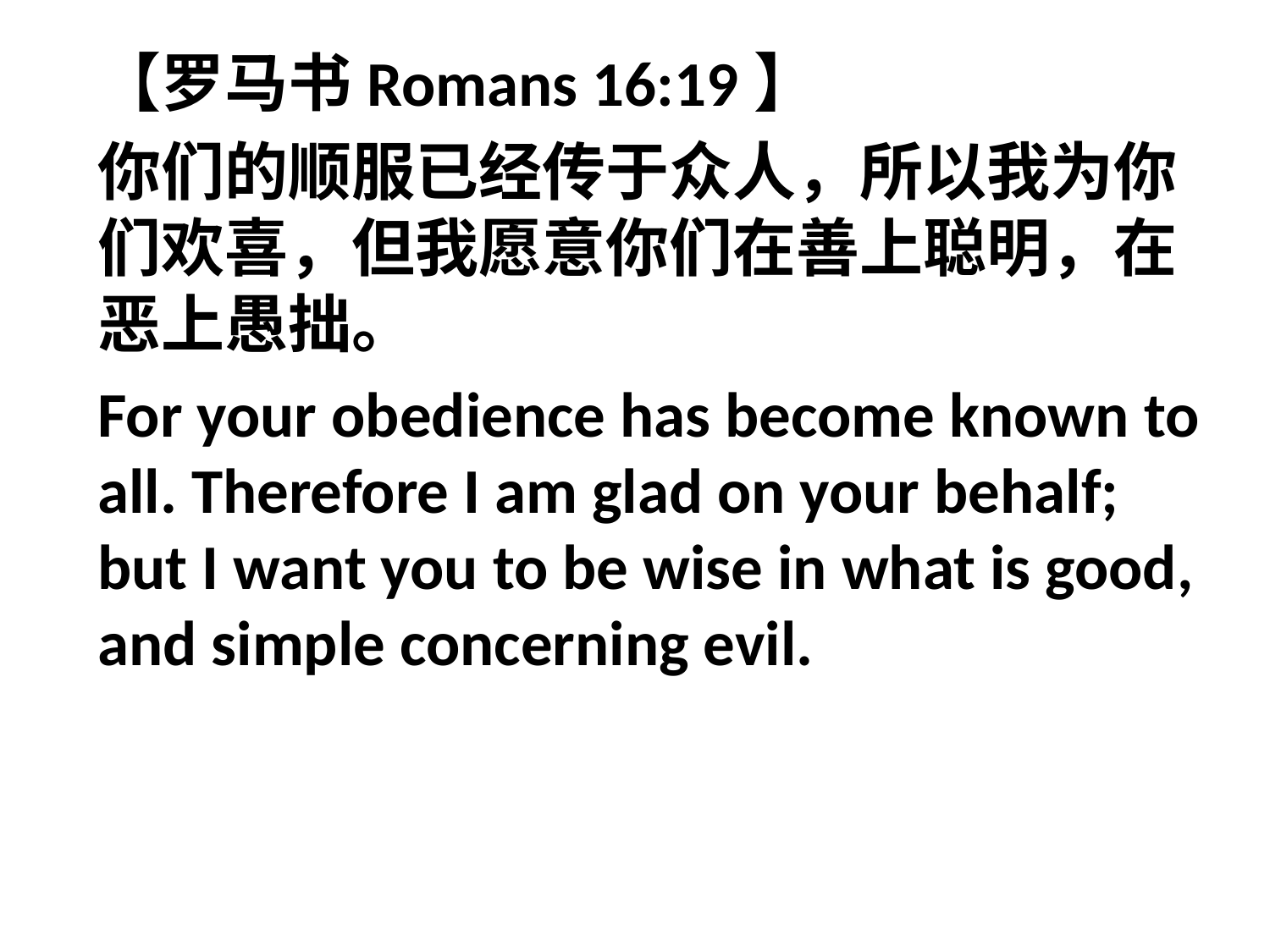

【罗马书Romans 16:19】
你们的顺服已经传于众人，所以我为你们欢喜，但我愿意你们在善上聪明，在恶上愚拙。
For your obedience has become known to all. Therefore I am glad on your behalf; but I want you to be wise in what is good, and simple concerning evil.